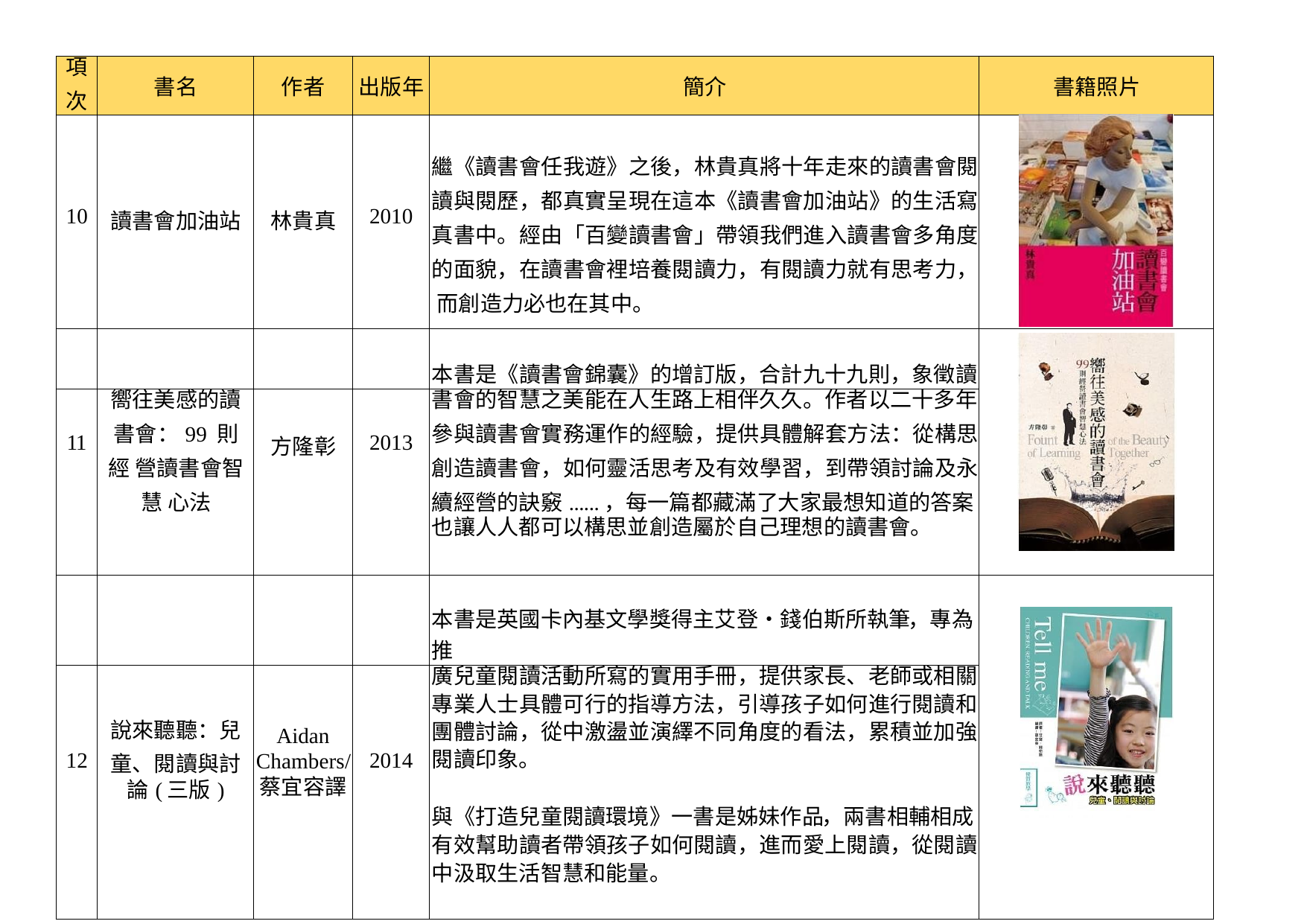

| 項 次 | 書名 | 作者 | 出版年 | 簡介 | 書籍照片 |
| --- | --- | --- | --- | --- | --- |
| 10 | 讀書會加油站 | 林貴真 | 2010 | 繼《讀書會任我遊》之後，林貴真將十年走來的讀書會閱 讀與閱歷，都真實呈現在這本《讀書會加油站》的生活寫 真書中。經由「百變讀書會」帶領我們進入讀書會多角度 的面貌，在讀書會裡培養閱讀力，有閱讀力就有思考力， 而創造力必也在其中。 |  |
|  |  |  |  | 本書是《讀書會錦囊》的增訂版，合計九十九則，象徵讀 |  |
| 11 | 嚮往美感的讀 書會：99 則經 營讀書會智慧 心法 | 方隆彰 | 2013 | 書會的智慧之美能在人生路上相伴久久。作者以二十多年 參與讀書會實務運作的經驗，提供具體解套方法：從構思 創造讀書會，如何靈活思考及有效學習，到帶領討論及永 續經營的訣竅......，每一篇都藏滿了大家最想知道的答案 |  |
|  |  |  |  | 也讓人人都可以構思並創造屬於自己理想的讀書會。 |  |
|  |  |  |  | 本書是英國卡內基文學獎得主艾登•錢伯斯所執筆，專為推 |  |
|  |  |  |  | 廣兒童閱讀活動所寫的實用手冊，提供家長、老師或相關 |  |
|  |  |  |  | 專業人士具體可行的指導方法，引導孩子如何進行閱讀和 |  |
| 12 | 說來聽聽：兒 童、閱讀與討 | Aidan Chambers/ | 2014 | 團體討論，從中激盪並演繹不同角度的看法，累積並加強 閱讀印象。 |  |
|  | 論(三版) | 蔡宜容譯 |  |  |  |
|  |  |  |  | 與《打造兒童閱讀環境》一書是姊妹作品，兩書相輔相成 |  |
|  |  |  |  | 有效幫助讀者帶領孩子如何閱讀，進而愛上閱讀，從閱讀 |  |
|  |  |  |  | 中汲取生活智慧和能量。 |  |